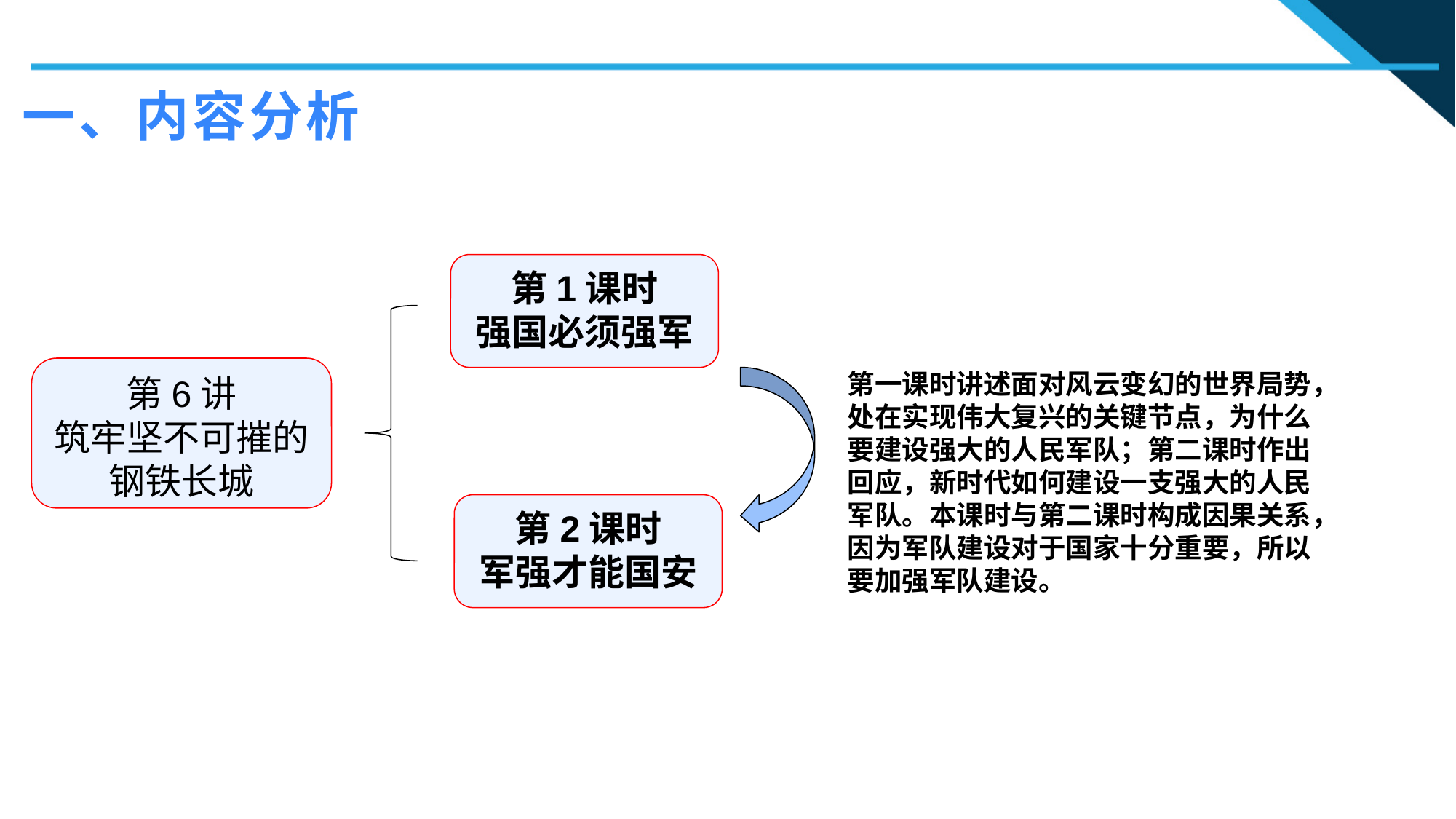

一、内容分析
第1课时
强国必须强军

第6讲
筑牢坚不可摧的钢铁长城
第一课时讲述面对风云变幻的世界局势，处在实现伟大复兴的关键节点，为什么要建设强大的人民军队；第二课时作出回应，新时代如何建设一支强大的人民军队。本课时与第二课时构成因果关系，因为军队建设对于国家十分重要，所以要加强军队建设。

第2课时
军强才能国安